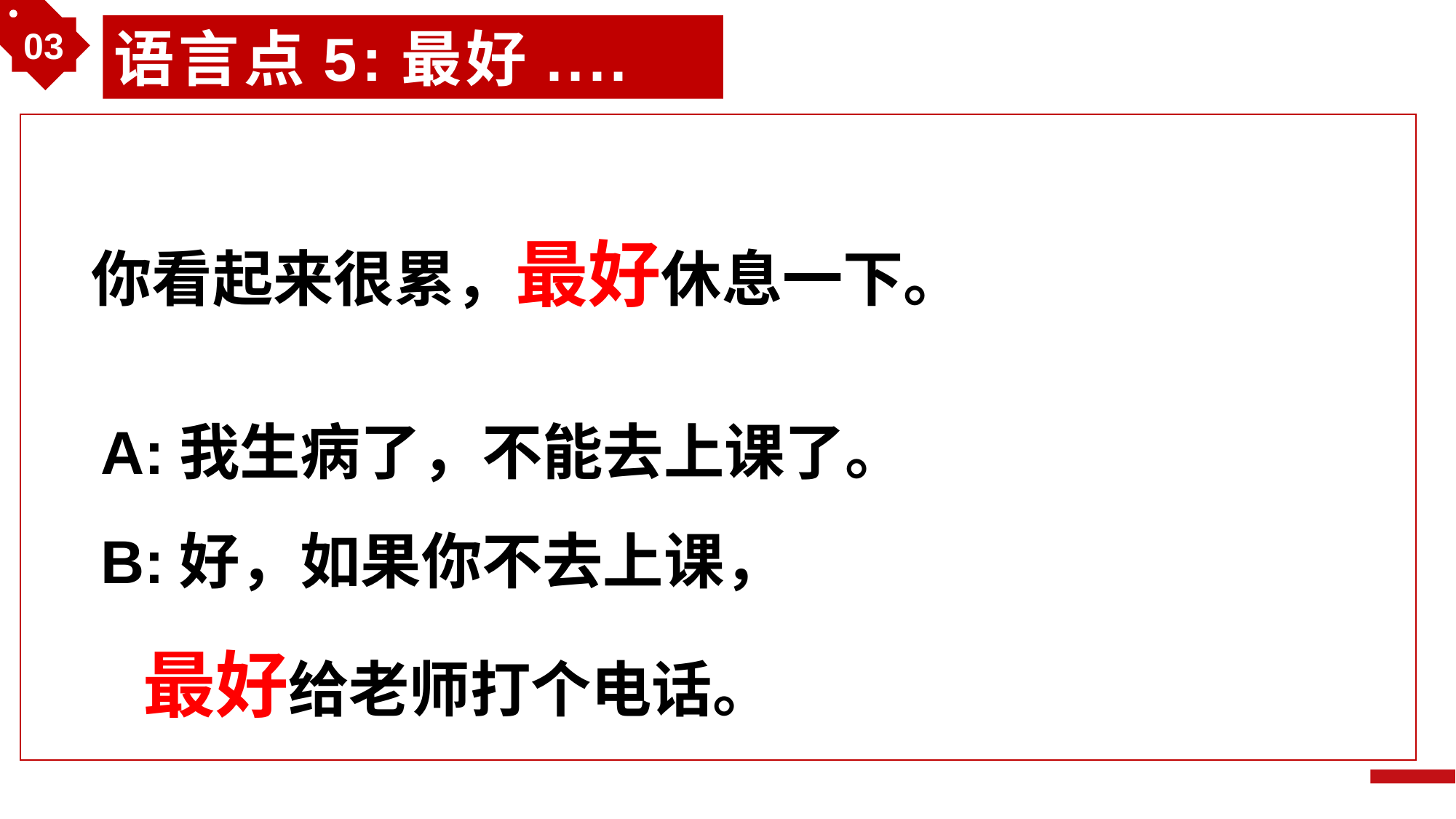

03
语言点5:最好....

你看起来很累，最好休息一下。
A:我生病了，不能去上课了。
B:好，如果你不去上课，
  最好给老师打个电话。